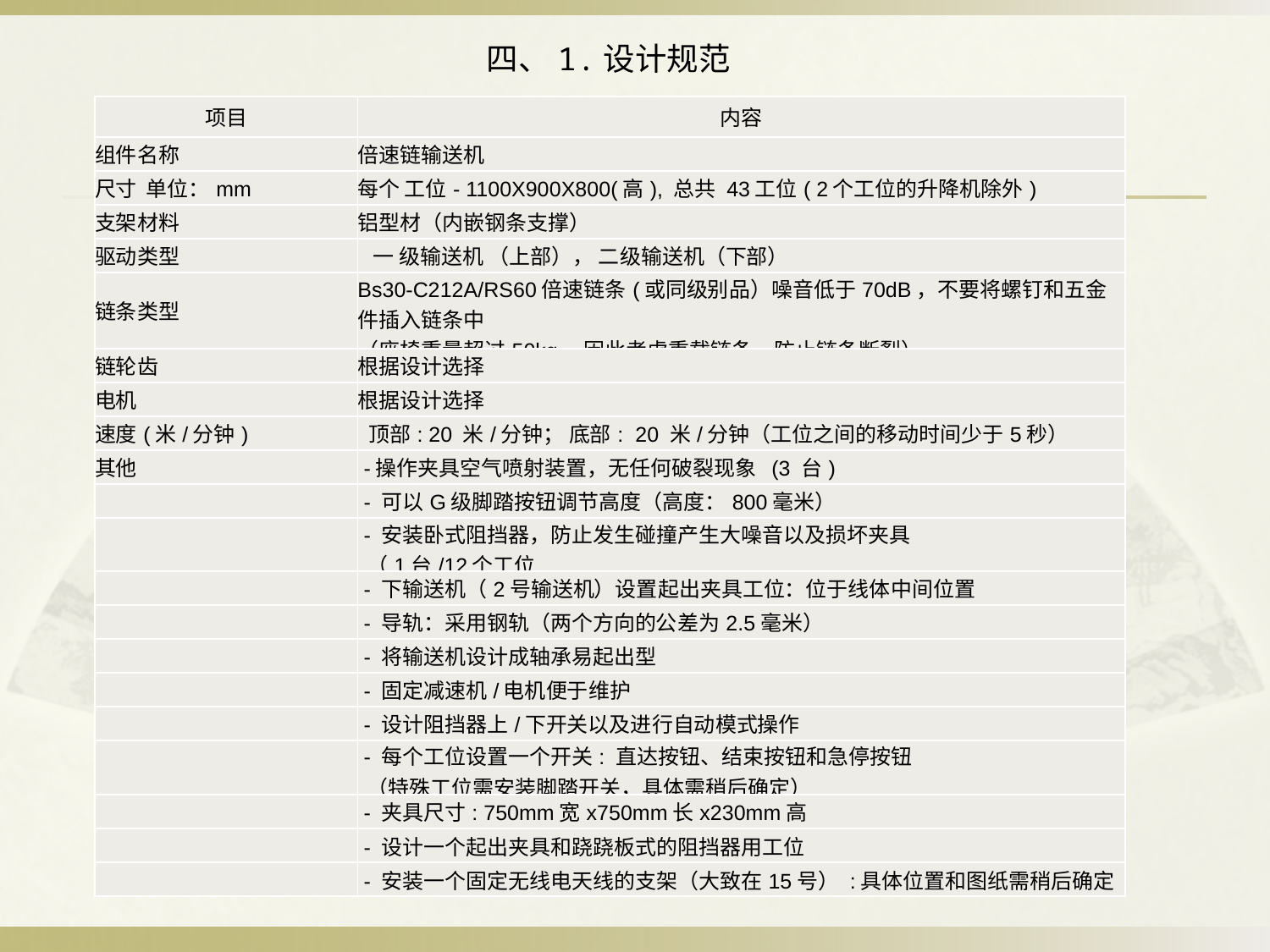

四、1.设计规范
| 项目 | 内容 |
| --- | --- |
| 组件名称 | 倍速链输送机 |
| 尺寸 单位：mm | 每个 工位- 1100X900X800(高), 总共 43工位( 2个工位的升降机除外) |
| 支架材料 | 铝型材（内嵌钢条支撑） |
| 驱动类型 | 一 级输送机 （上部）， 二级输送机（下部） |
| 链条类型 | Bs30-C212A/RS60倍速链条(或同级别品）噪音低于70dB，不要将螺钉和五金件插入链条中 （座椅重量超过50kg，因此考虑重载链条，防止链条断裂） |
| 链轮齿 | 根据设计选择 |
| 电机 | 根据设计选择 |
| 速度(米/分钟) | 顶部: 20 米/分钟； 底部: 20 米/分钟（工位之间的移动时间少于5秒） |
| 其他 | -操作夹具空气喷射装置，无任何破裂现象 (3 台) |
|  | - 可以G级脚踏按钮调节高度（高度：800毫米） |
|  | - 安装卧式阻挡器，防止发生碰撞产生大噪音以及损坏夹具 （1台/12个工位 |
|  | - 下输送机（2号输送机）设置起出夹具工位：位于线体中间位置 |
|  | - 导轨：采用钢轨（两个方向的公差为2.5毫米） |
|  | - 将输送机设计成轴承易起出型 |
|  | - 固定减速机/电机便于维护 |
|  | - 设计阻挡器上/下开关以及进行自动模式操作 |
|  | - 每个工位设置一个开关: 直达按钮、结束按钮和急停按钮 （特殊工位需安装脚踏开关，具体需稍后确定） |
|  | - 夹具尺寸: 750mm宽x750mm长x230mm高 |
|  | - 设计一个起出夹具和跷跷板式的阻挡器用工位 |
|  | - 安装一个固定无线电天线的支架（大致在15号） :具体位置和图纸需稍后确定 |